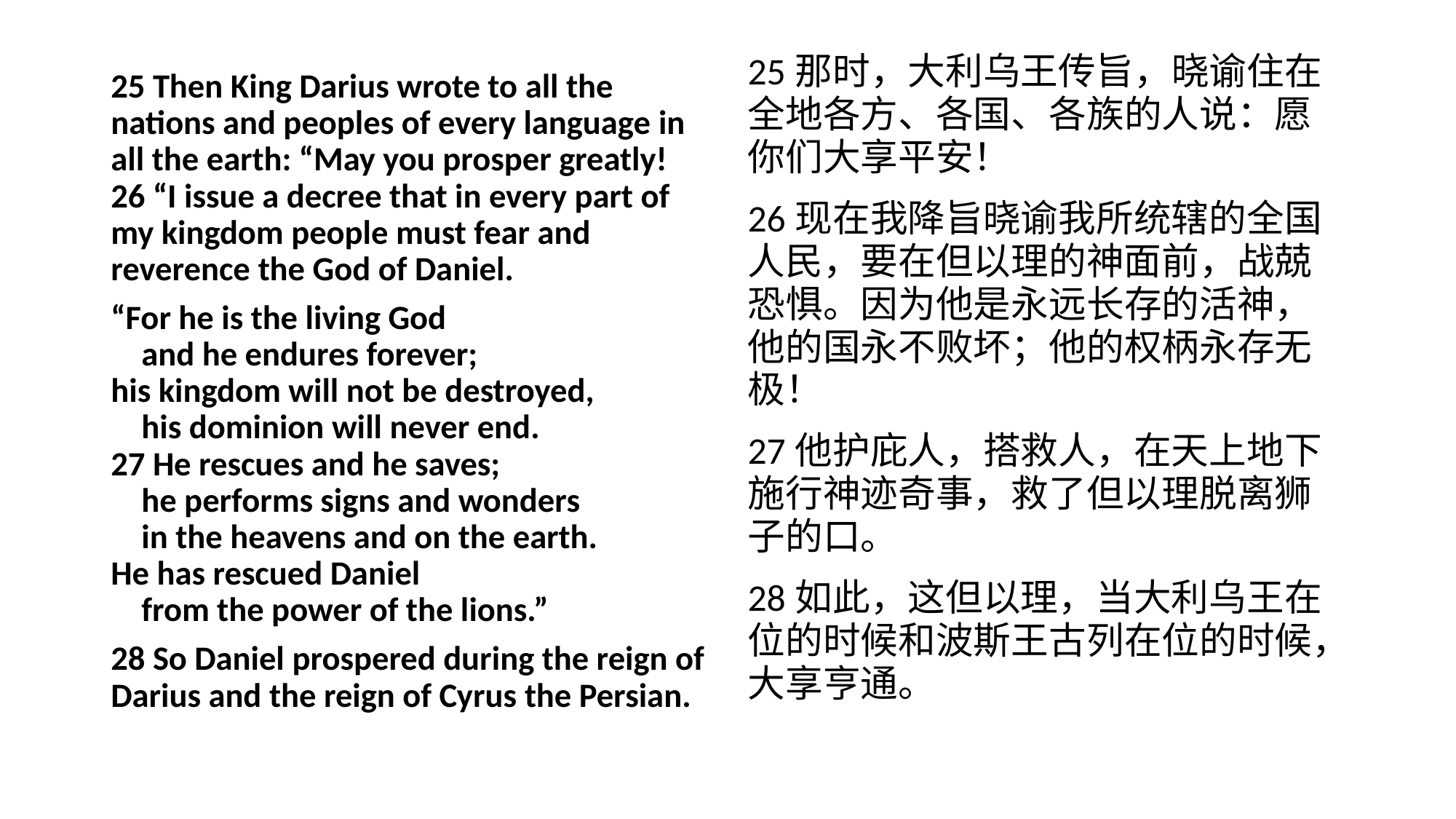

25那时，大利乌王传旨，晓谕住在全地各方、各国、各族的人说：愿你们大享平安！
26现在我降旨晓谕我所统辖的全国人民，要在但以理的神面前，战兢恐惧。因为他是永远长存的活神，他的国永不败坏；他的权柄永存无极！
27他护庇人，搭救人，在天上地下施行神迹奇事，救了但以理脱离狮子的口。
28如此，这但以理，当大利乌王在位的时候和波斯王古列在位的时候，大享亨通。

25 Then King Darius wrote to all the nations and peoples of every language in all the earth: “May you prosper greatly! 26 “I issue a decree that in every part of my kingdom people must fear and reverence the God of Daniel.
“For he is the living God
    and he endures forever;
his kingdom will not be destroyed,
    his dominion will never end.
27 He rescues and he saves;
    he performs signs and wonders
    in the heavens and on the earth.
He has rescued Daniel
    from the power of the lions.”
28 So Daniel prospered during the reign of Darius and the reign of Cyrus the Persian.